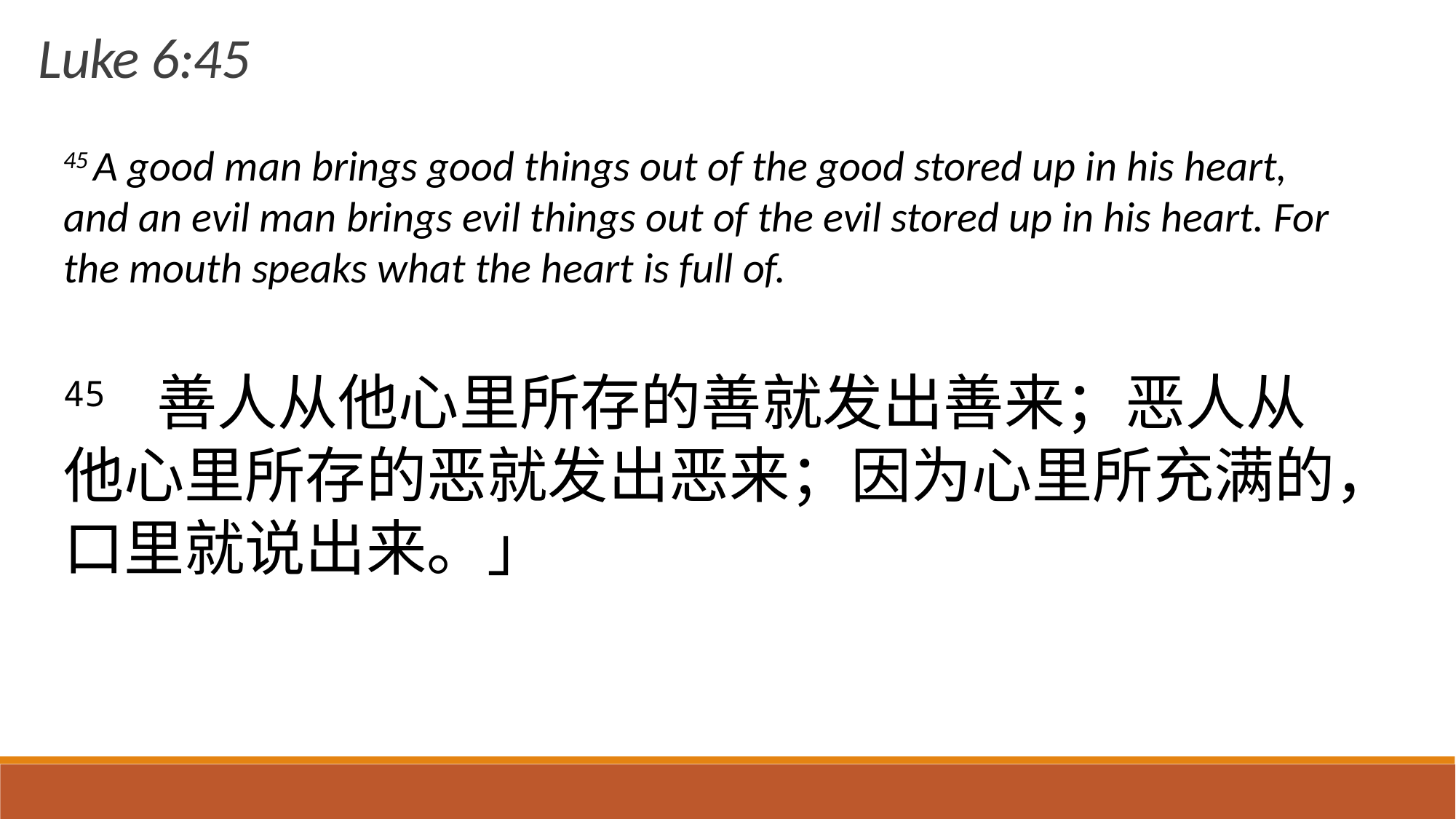

Luke 6:45
45 A good man brings good things out of the good stored up in his heart, and an evil man brings evil things out of the evil stored up in his heart. For the mouth speaks what the heart is full of.

45 善人从他心里所存的善就发出善来；恶人从他心里所存的恶就发出恶来；因为心里所充满的，口里就说出来。」